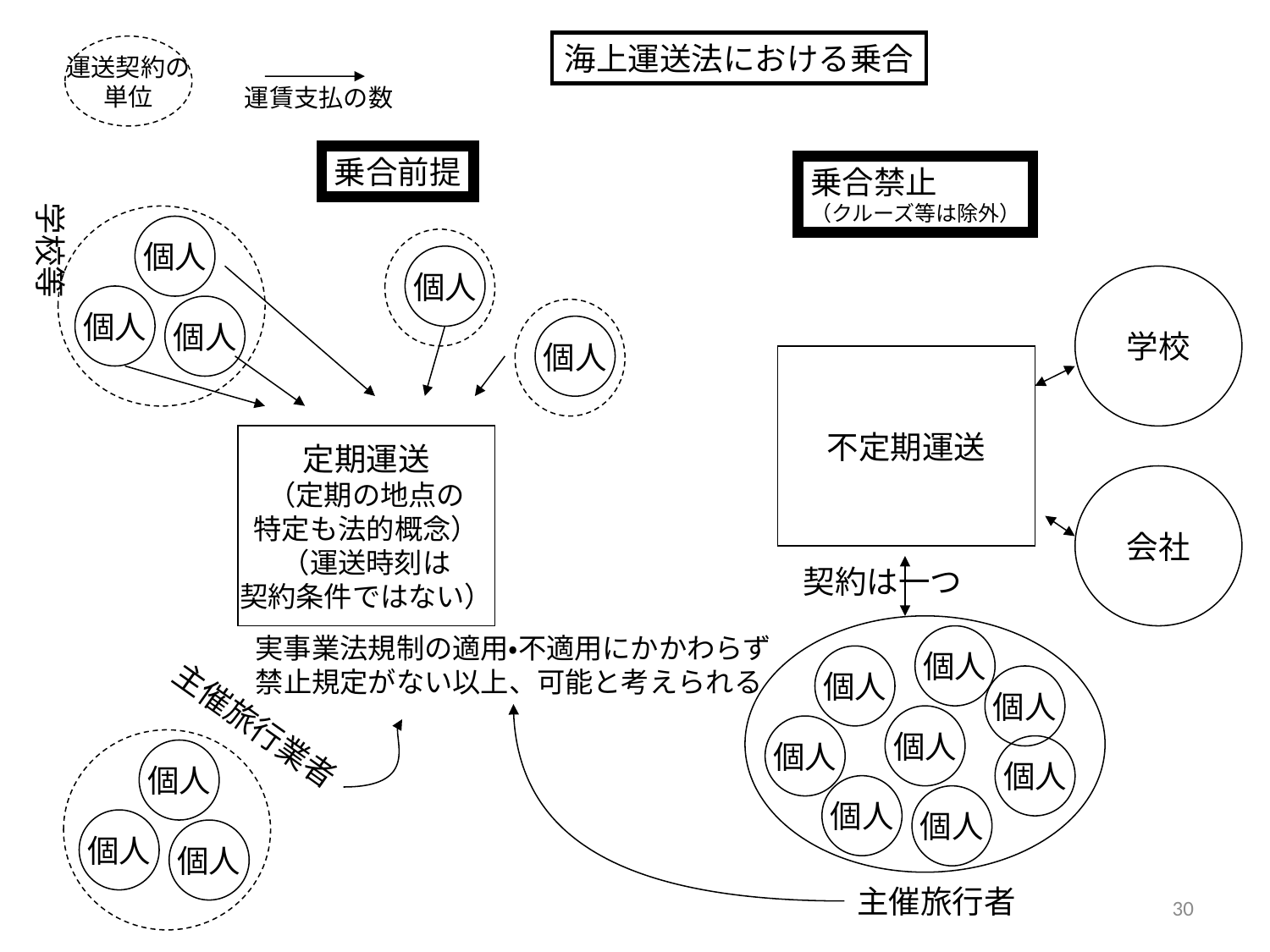

海上運送法における乗合
運送契約の
単位
運賃支払の数

乗合前提
乗合禁止
（クルーズ等は除外）
学校等

個人

個人

学校
個人
個人

個人

不定期運送

定期運送
（定期の地点の
特定も法的概念）
（運送時刻は
契約条件ではない）
会社
契約は一つ

実事業法規制の適用・不適用にかかわらず
禁止規定がない以上、可能と考えられる
個人
個人
個人
主催旅行業者
個人
個人

個人
個人
個人
個人
個人
個人
主催旅行者
30